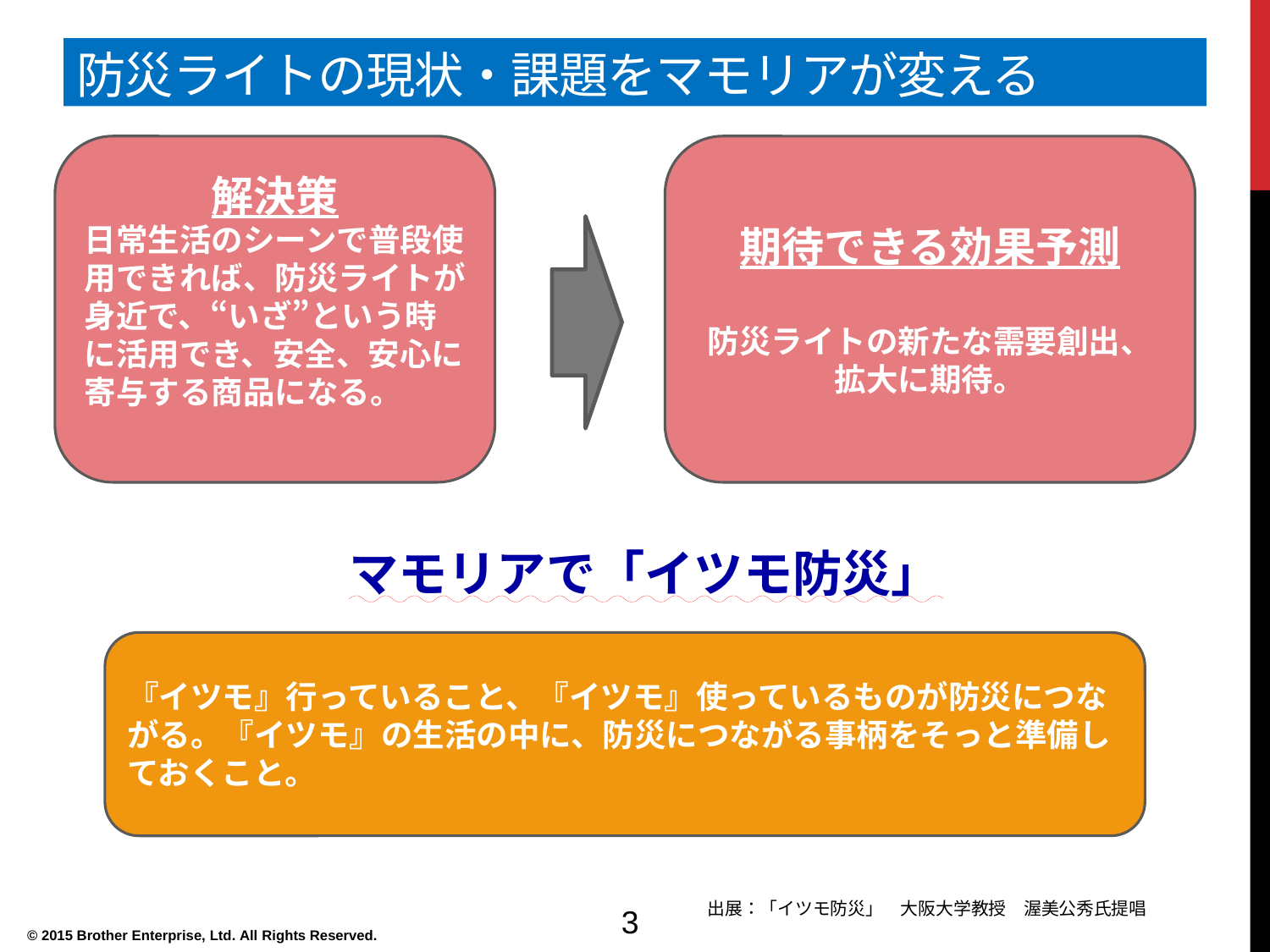

# 防災ライトの現状・課題をマモリアが変える
解決策
日常生活のシーンで普段使用できれば、防災ライトが身近で、“いざ”という時に活用でき、安全、安心に寄与する商品になる。

期待できる効果予測

防災ライトの新たな需要創出、
拡大に期待。

マモリアで「イツモ防災」
『イツモ』行っていること、『イツモ』使っているものが防災につながる。『イツモ』の生活の中に、防災につながる事柄をそっと準備しておくこと。
出展：「イツモ防災」　大阪大学教授　渥美公秀氏提唱
3